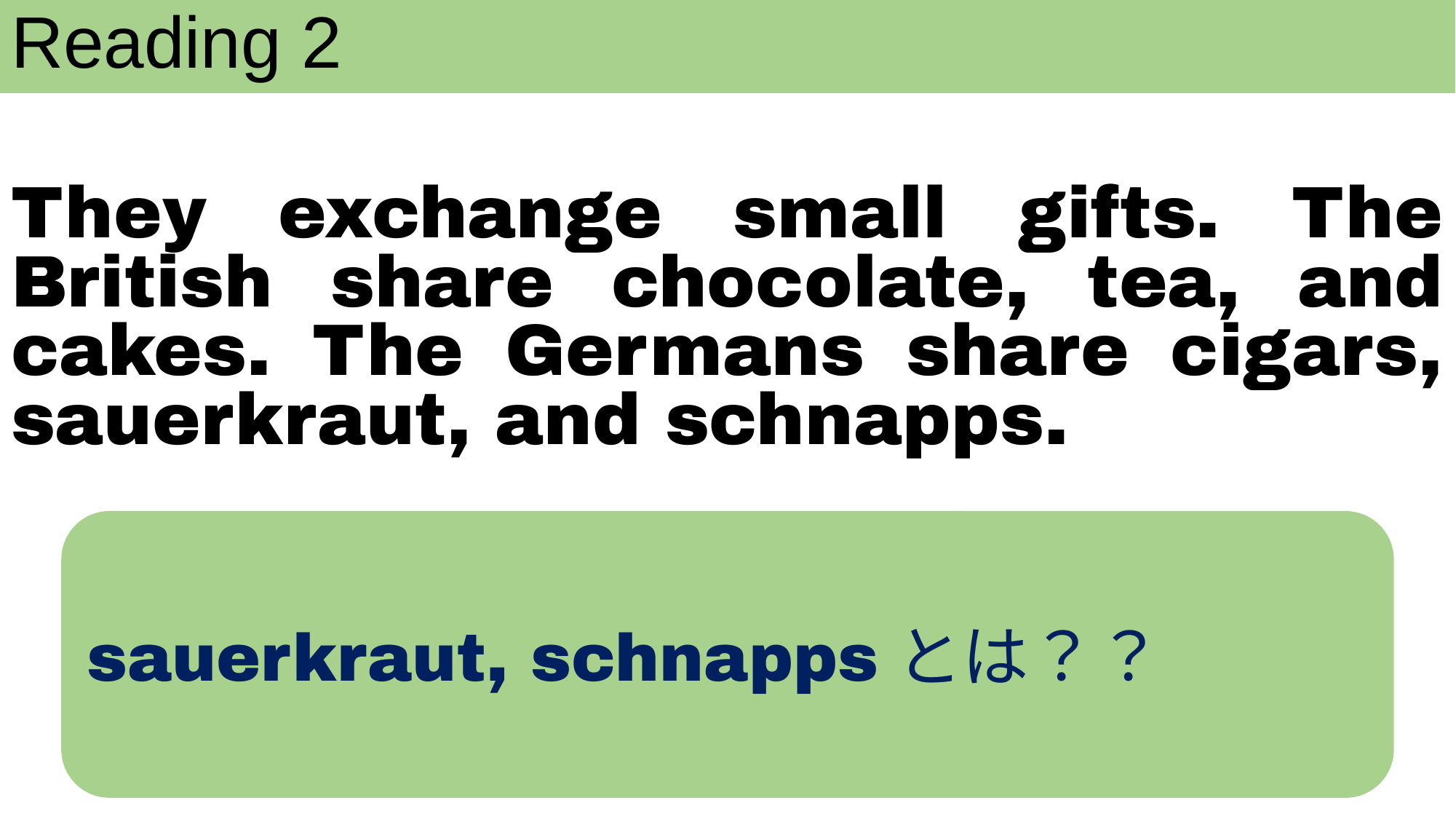

Reading 2

They exchange small gifts. The British share chocolate, tea, and cakes. The Germans share cigars, sauerkraut, and schnapps.

sauerkraut, schnappsとは？？